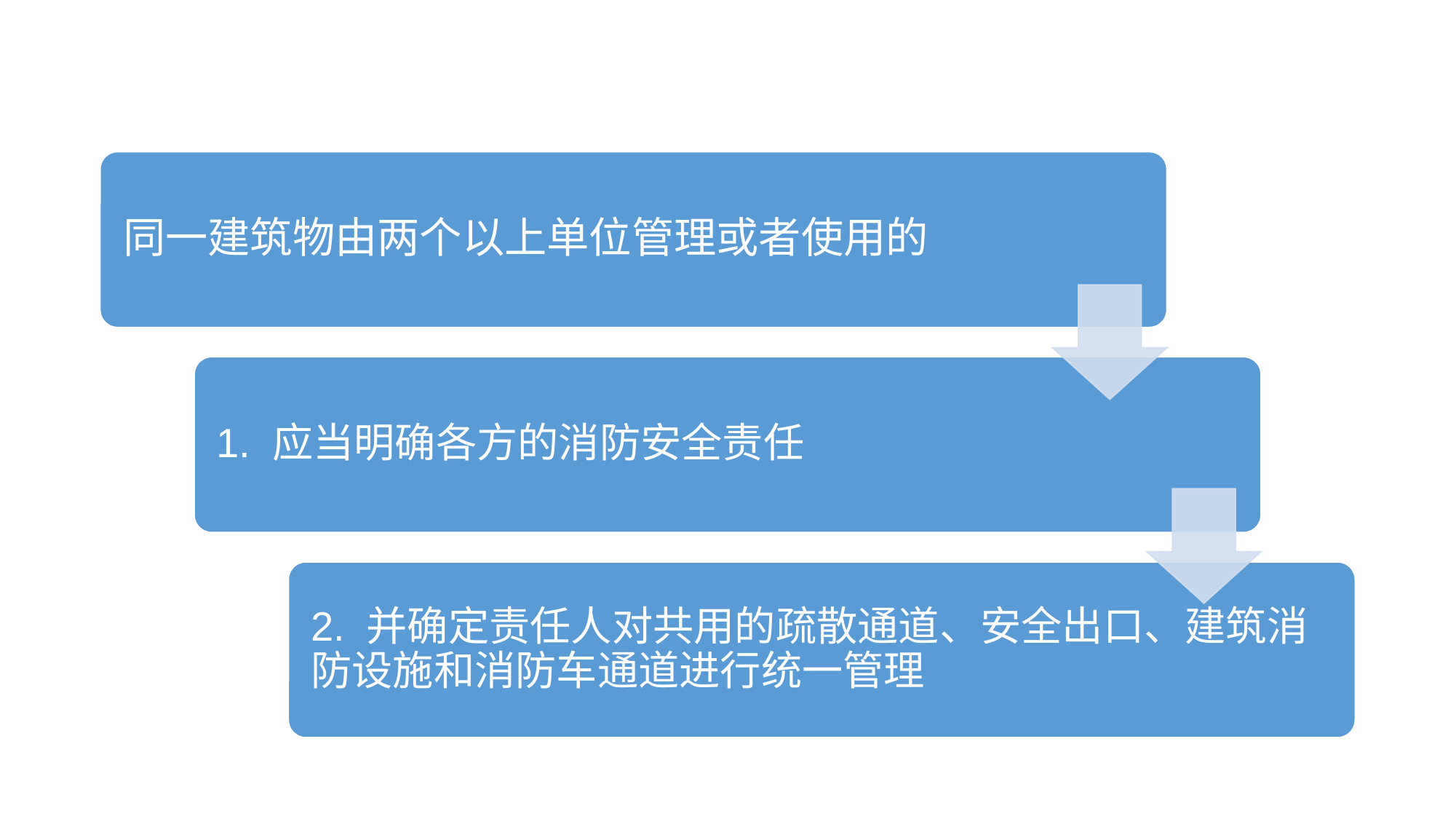

#
同一建筑物由两个以上单位管理或者使用的
1. 应当明确各方的消防安全责任
2. 并确定责任人对共用的疏散通道、安全出口、建筑消防设施和消防车通道进行统一管理